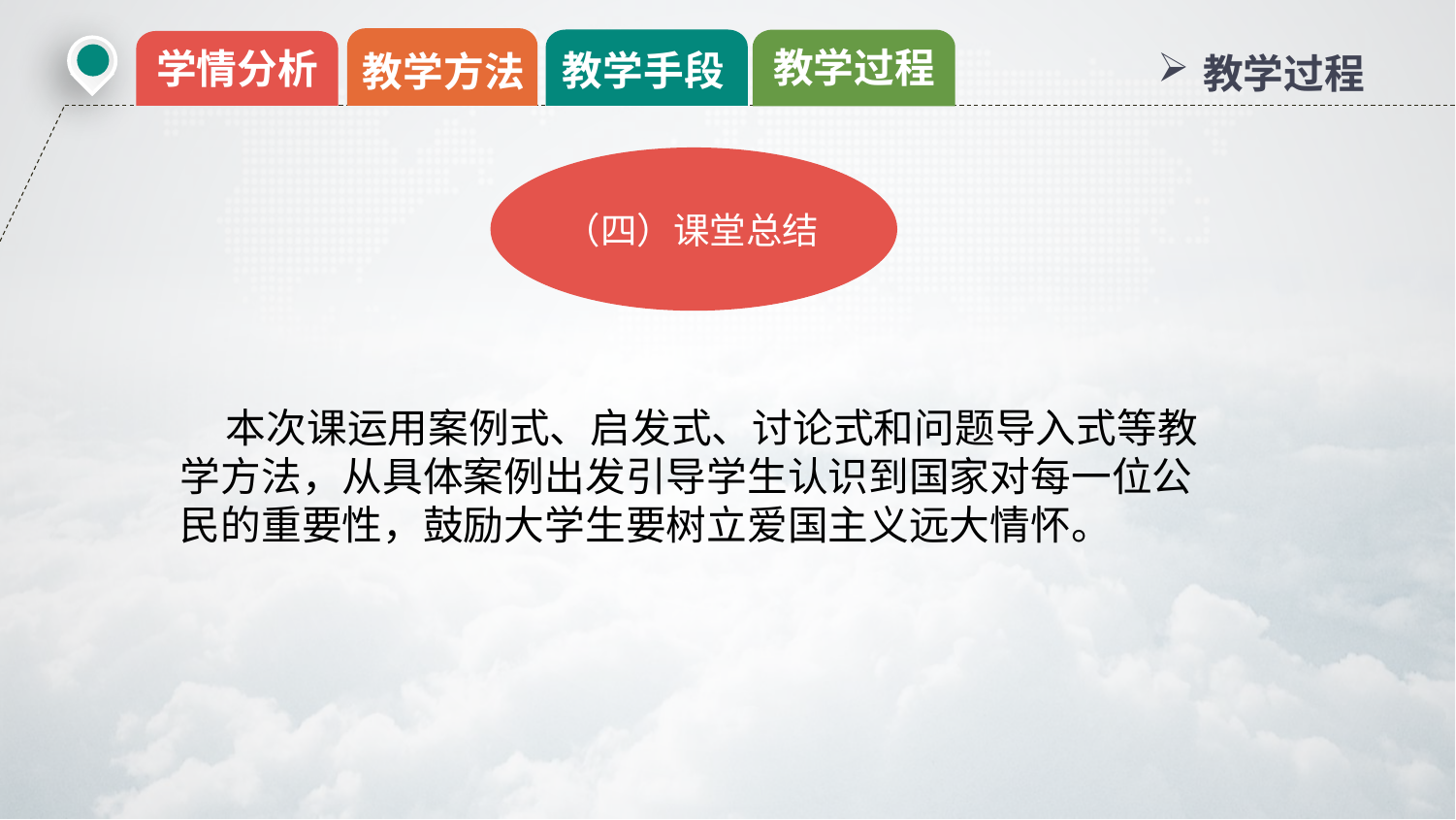

教学过程
学情分析

教学手段
教学方法
教学过程
（四）课堂总结

    本次课运用案例式、启发式、讨论式和问题导入式等教学方法，从具体案例出发引导学生认识到国家对每一位公民的重要性，鼓励大学生要树立爱国主义远大情怀。